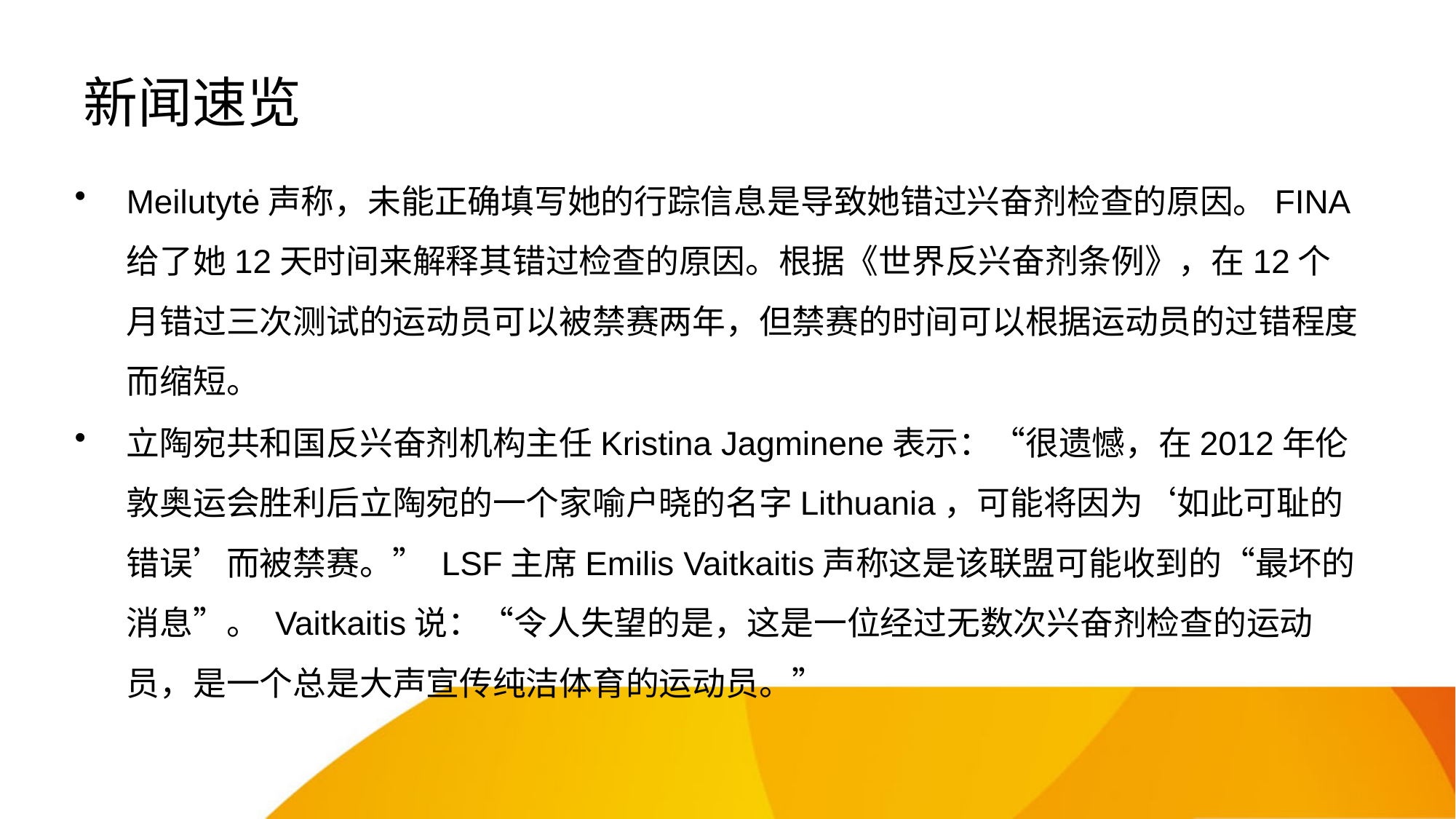

# 新闻速览
Meilutytė声称，未能正确填写她的行踪信息是导致她错过兴奋剂检查的原因。FINA给了她12天时间来解释其错过检查的原因。根据《世界反兴奋剂条例》，在12个月错过三次测试的运动员可以被禁赛两年，但禁赛的时间可以根据运动员的过错程度而缩短。
立陶宛共和国反兴奋剂机构主任Kristina Jagminene表示：“很遗憾，在2012年伦敦奥运会胜利后立陶宛的一个家喻户晓的名字Lithuania，可能将因为‘如此可耻的错误’而被禁赛。” LSF主席Emilis Vaitkaitis声称这是该联盟可能收到的“最坏的消息”。 Vaitkaitis说：“令人失望的是，这是一位经过无数次兴奋剂检查的运动员，是一个总是大声宣传纯洁体育的运动员。”